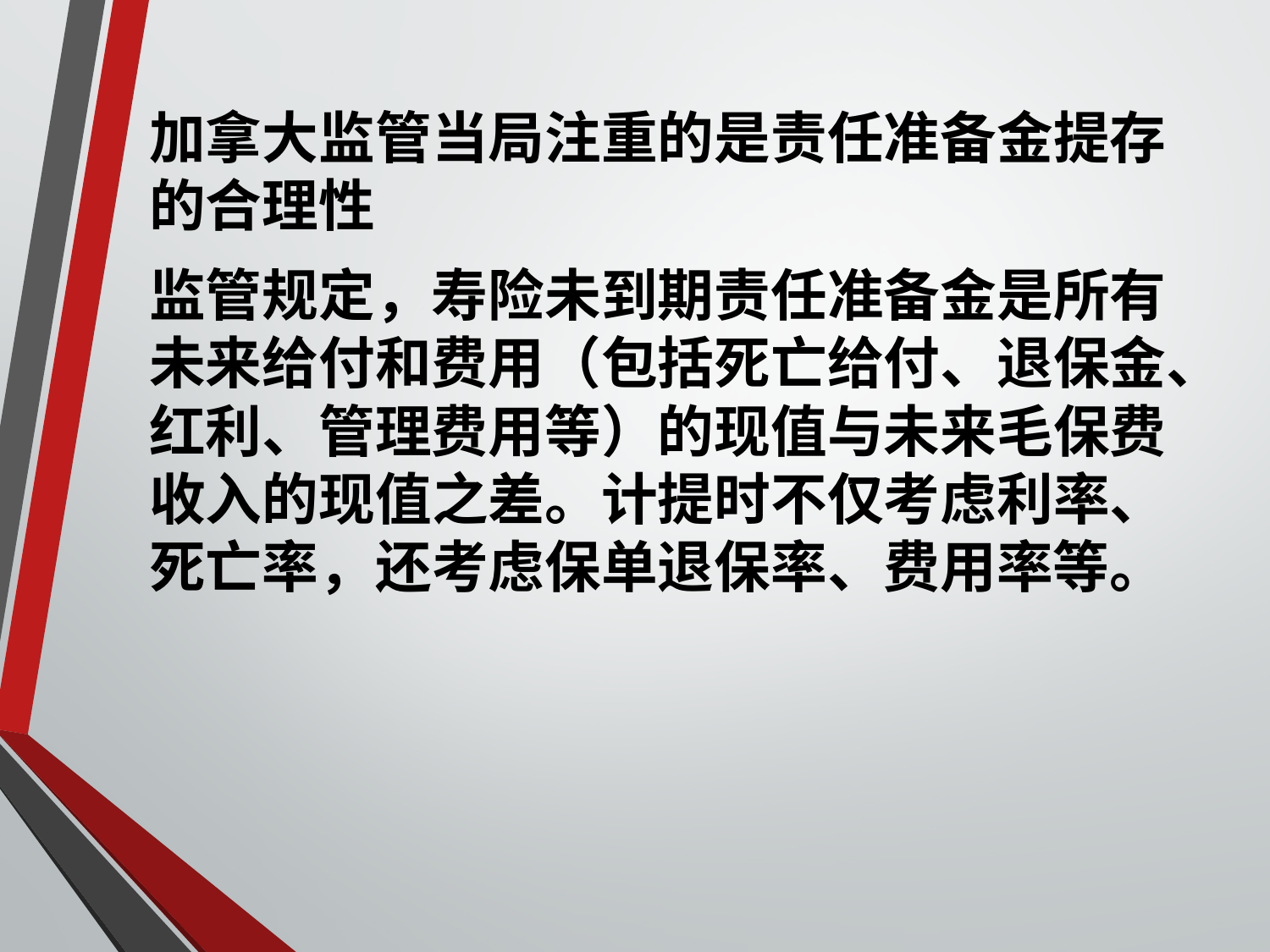

加拿大监管当局注重的是责任准备金提存的合理性
监管规定，寿险未到期责任准备金是所有未来给付和费用（包括死亡给付、退保金、红利、管理费用等）的现值与未来毛保费收入的现值之差。计提时不仅考虑利率、死亡率，还考虑保单退保率、费用率等。